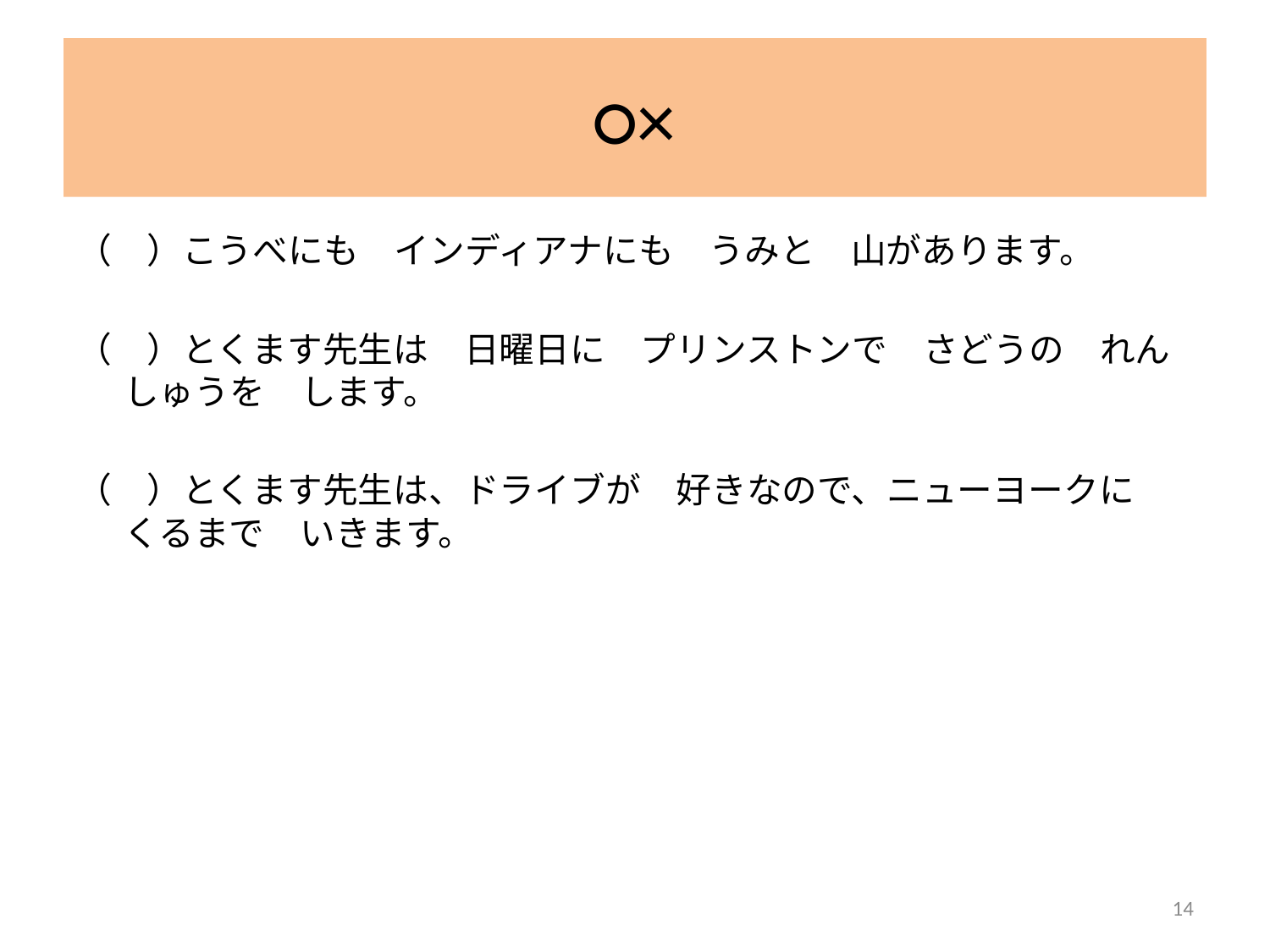

# ○×
（　）こうべにも　インディアナにも　うみと　山があります。

（　）とくます先生は　日曜日に　プリンストンで　さどうの　れんしゅうを　します。

（　）とくます先生は、ドライブが　好きなので、ニューヨークに　くるまで　いきます。

14